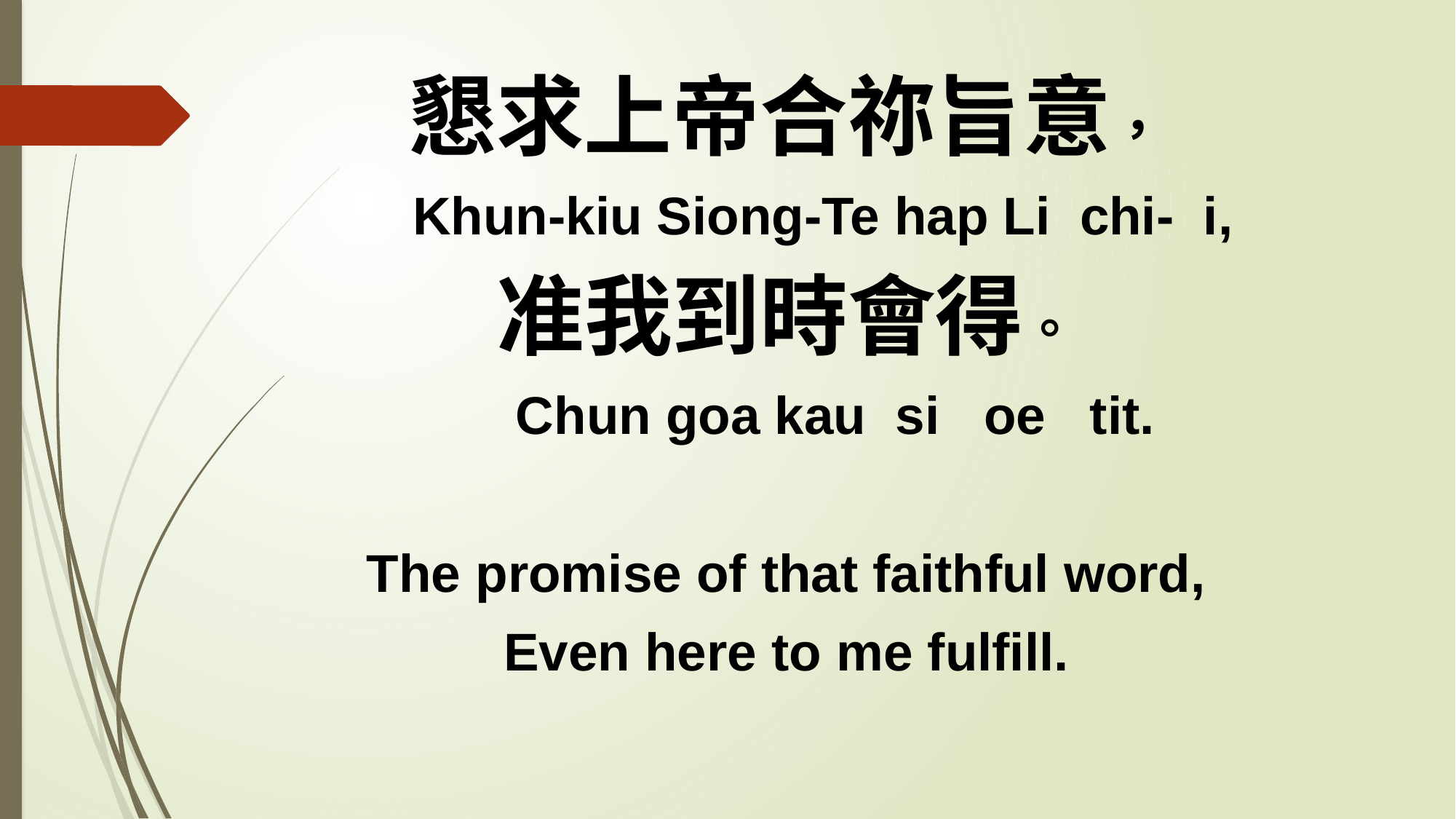

懇求上帝合祢旨意，
          Khun-kiu Siong-Te hap Li  chi-  i,
准我到時會得。
                 Chun goa kau  si   oe   tit.

The promise of that faithful word,
Even here to me fulfill.